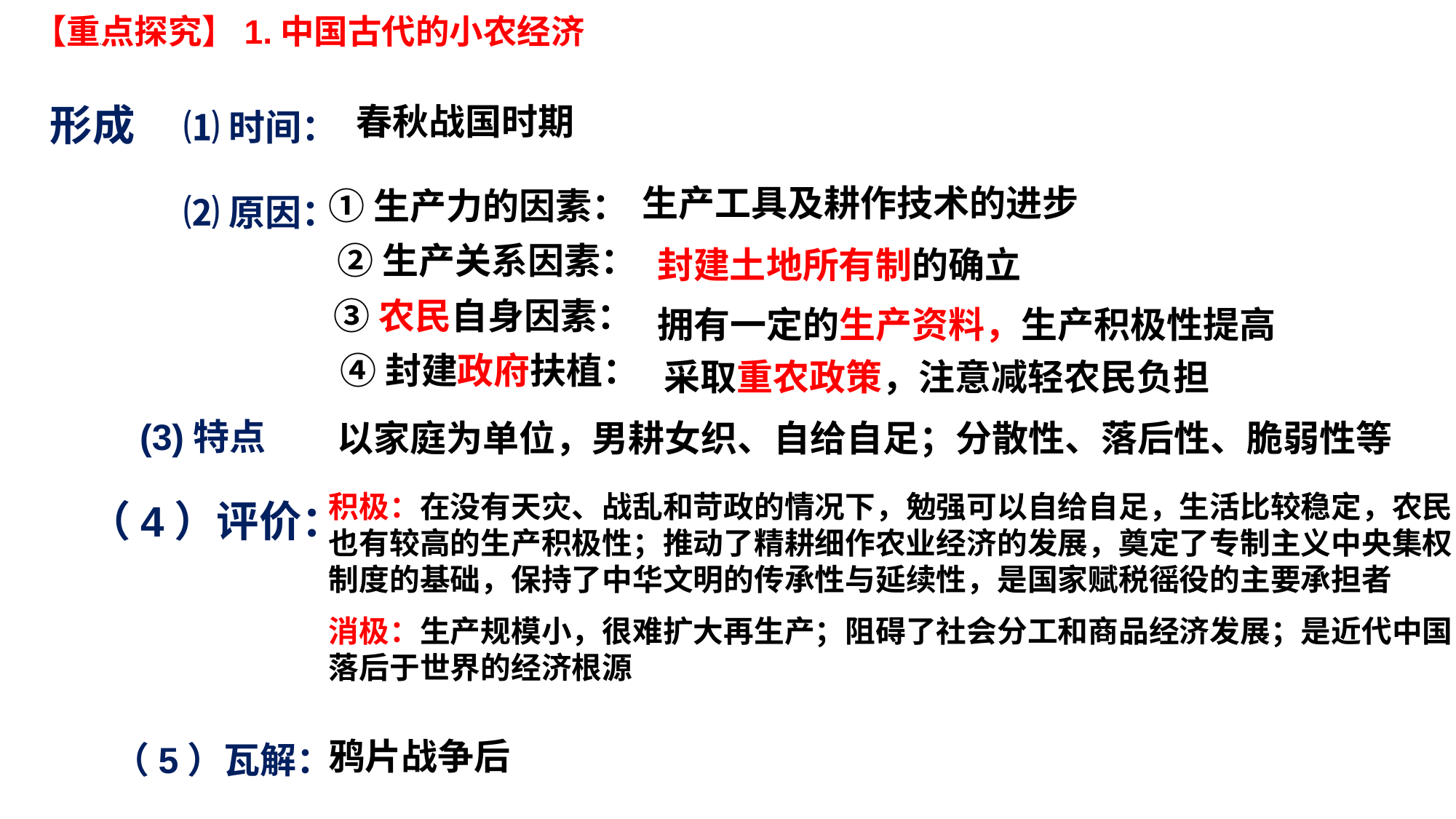

【重点探究】1.中国古代的小农经济
春秋战国时期
形成
⑴时间：
⑵原因：
（4）评价：
生产工具及耕作技术的进步
①生产力的因素：
②生产关系因素：
③农民自身因素：
④封建政府扶植：
封建土地所有制的确立
拥有一定的生产资料，生产积极性提高
采取重农政策，注意减轻农民负担
(3)特点
以家庭为单位，男耕女织、自给自足；分散性、落后性、脆弱性等
积极：在没有天灾、战乱和苛政的情况下，勉强可以自给自足，生活比较稳定，农民也有较高的生产积极性；推动了精耕细作农业经济的发展，奠定了专制主义中央集权制度的基础，保持了中华文明的传承性与延续性，是国家赋税徭役的主要承担者
消极：生产规模小，很难扩大再生产；阻碍了社会分工和商品经济发展；是近代中国落后于世界的经济根源
鸦片战争后
（5）瓦解：